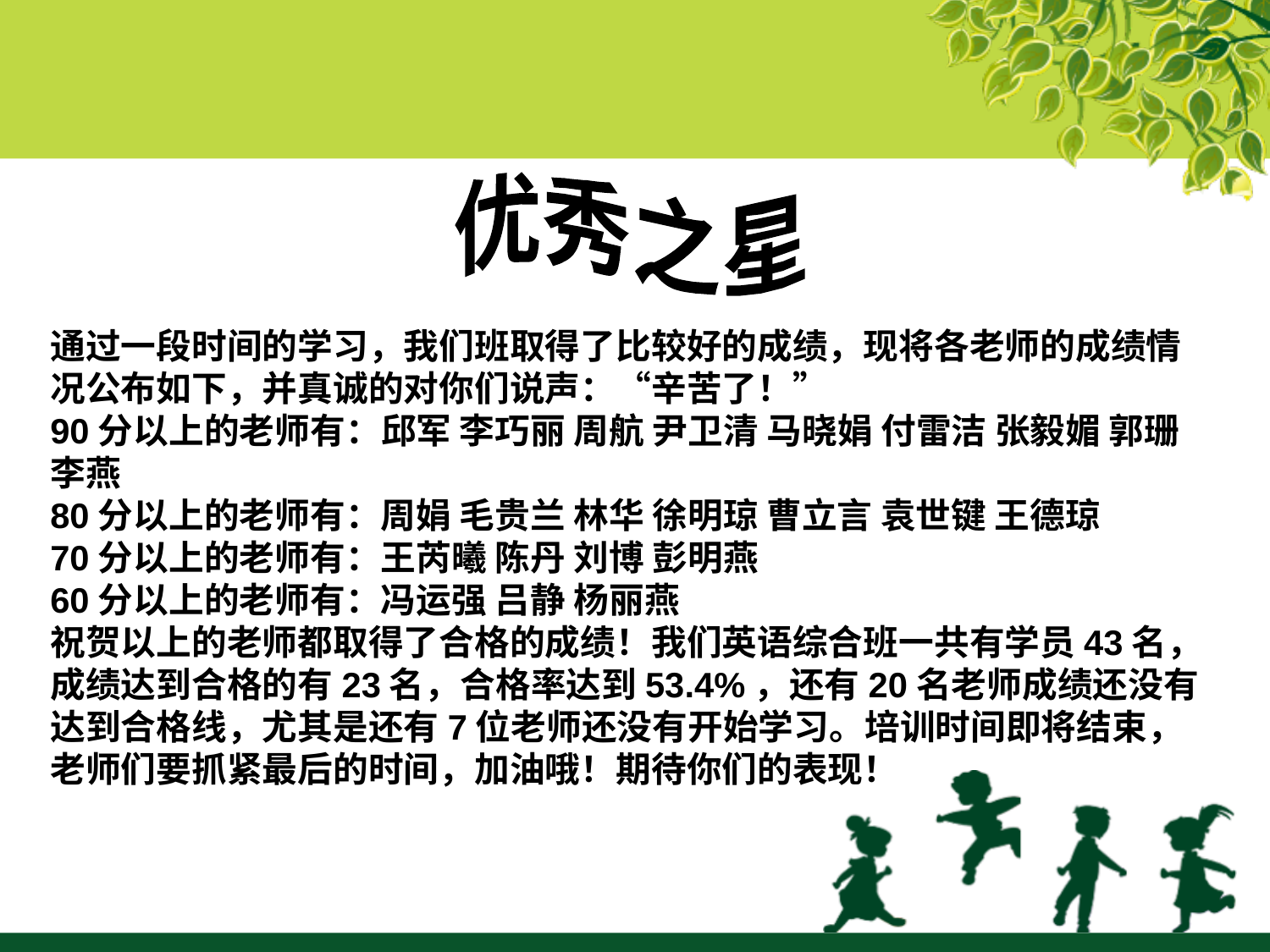

#
优秀之星
通过一段时间的学习，我们班取得了比较好的成绩，现将各老师的成绩情况公布如下，并真诚的对你们说声：“辛苦了！”
90分以上的老师有：邱军 李巧丽 周航 尹卫清 马晓娟 付雷洁 张毅媚 郭珊 李燕
80分以上的老师有：周娟 毛贵兰 林华 徐明琼 曹立言 袁世键 王德琼
70分以上的老师有：王芮曦 陈丹 刘博 彭明燕
60分以上的老师有：冯运强 吕静 杨丽燕
祝贺以上的老师都取得了合格的成绩！我们英语综合班一共有学员43名，成绩达到合格的有23名，合格率达到53.4%，还有20名老师成绩还没有达到合格线，尤其是还有7位老师还没有开始学习。培训时间即将结束，老师们要抓紧最后的时间，加油哦！期待你们的表现！